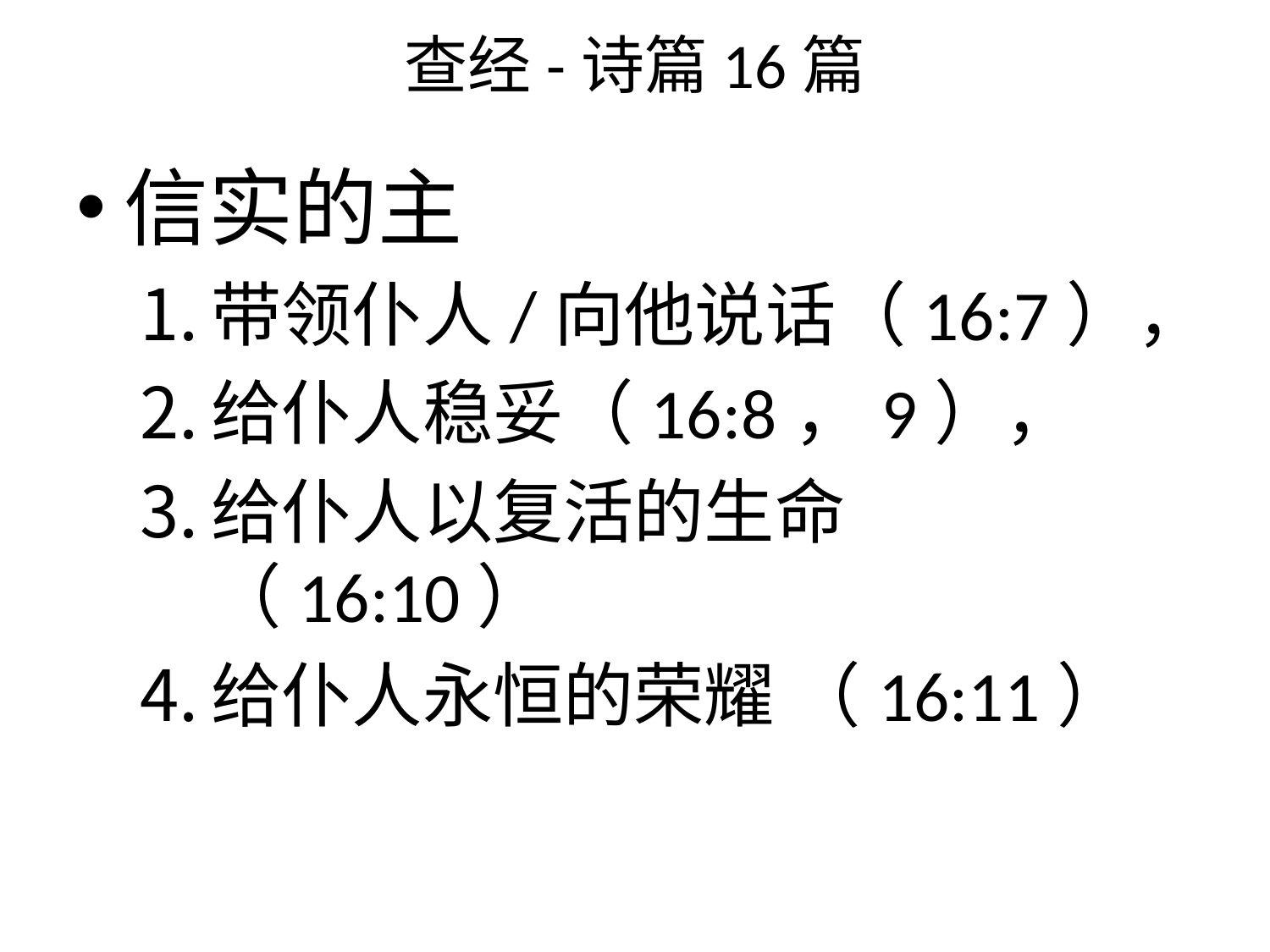

# 查经-诗篇16篇
信实的主
带领仆人/向他说话（16:7），
给仆人稳妥（16:8，9），
给仆人以复活的生命 （16:10）
给仆人永恒的荣耀 （16:11）